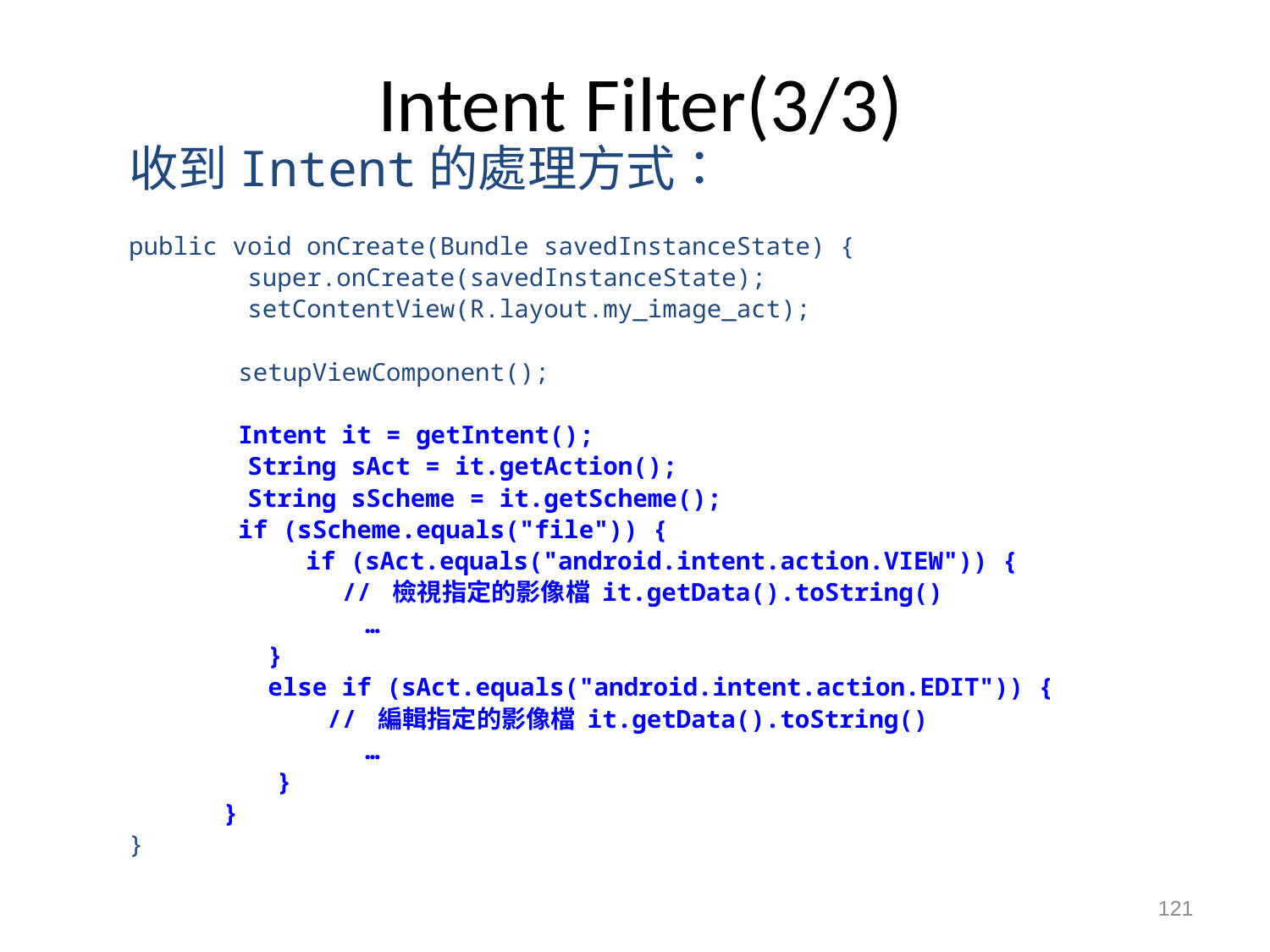

# Intent Filter(3/3)
收到Intent的處理方式：

public void onCreate(Bundle savedInstanceState) {
        super.onCreate(savedInstanceState);
        setContentView(R.layout.my_image_act);

	    setupViewComponent();

	    Intent it = getIntent();
        String sAct = it.getAction();
        String sScheme = it.getScheme();
	    if (sScheme.equals("file")) {
        	if (sAct.equals("android.intent.action.VIEW")) {
	           // 檢視指定的影像檔 it.getData().toString()
		    …
	      }
	      else if (sAct.equals("android.intent.action.EDIT")) {
	          // 編輯指定的影像檔 it.getData().toString()
		    …
          }
	   }
}

121